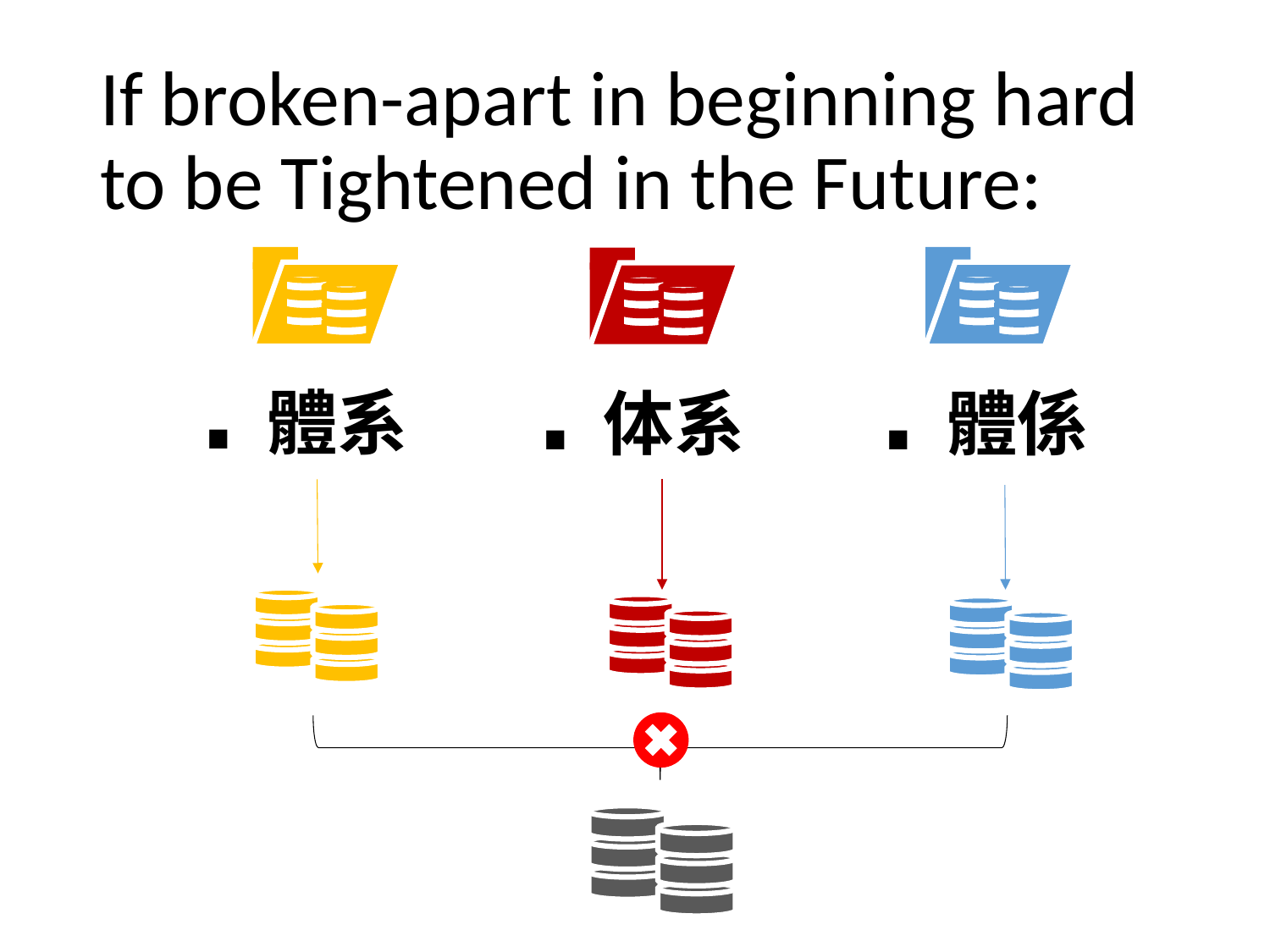

# If broken-apart in beginning hard to be Tightened in the Future:

.體系
.体系
.體係